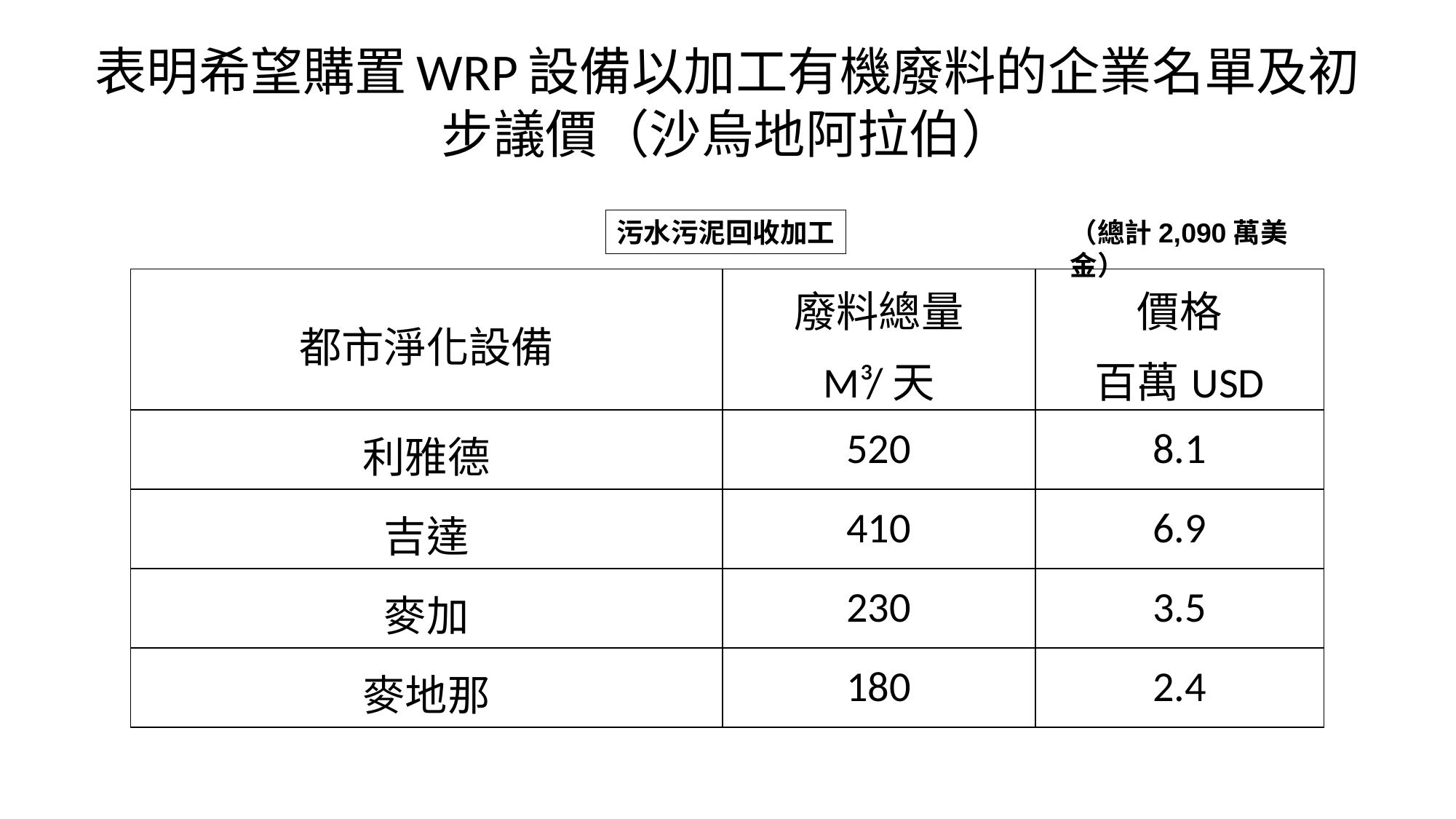

# 表明希望購置WRP設備以加工有機廢料的企業名單及初步議價（沙烏地阿拉伯）
污水污泥回收加工
（總計2,090萬美金）
| 都市淨化設備 | 廢料總量 М³/天 | 價格 百萬USD |
| --- | --- | --- |
| 利雅德 | 520 | 8.1 |
| 吉達 | 410 | 6.9 |
| 麥加 | 230 | 3.5 |
| 麥地那 | 180 | 2.4 |